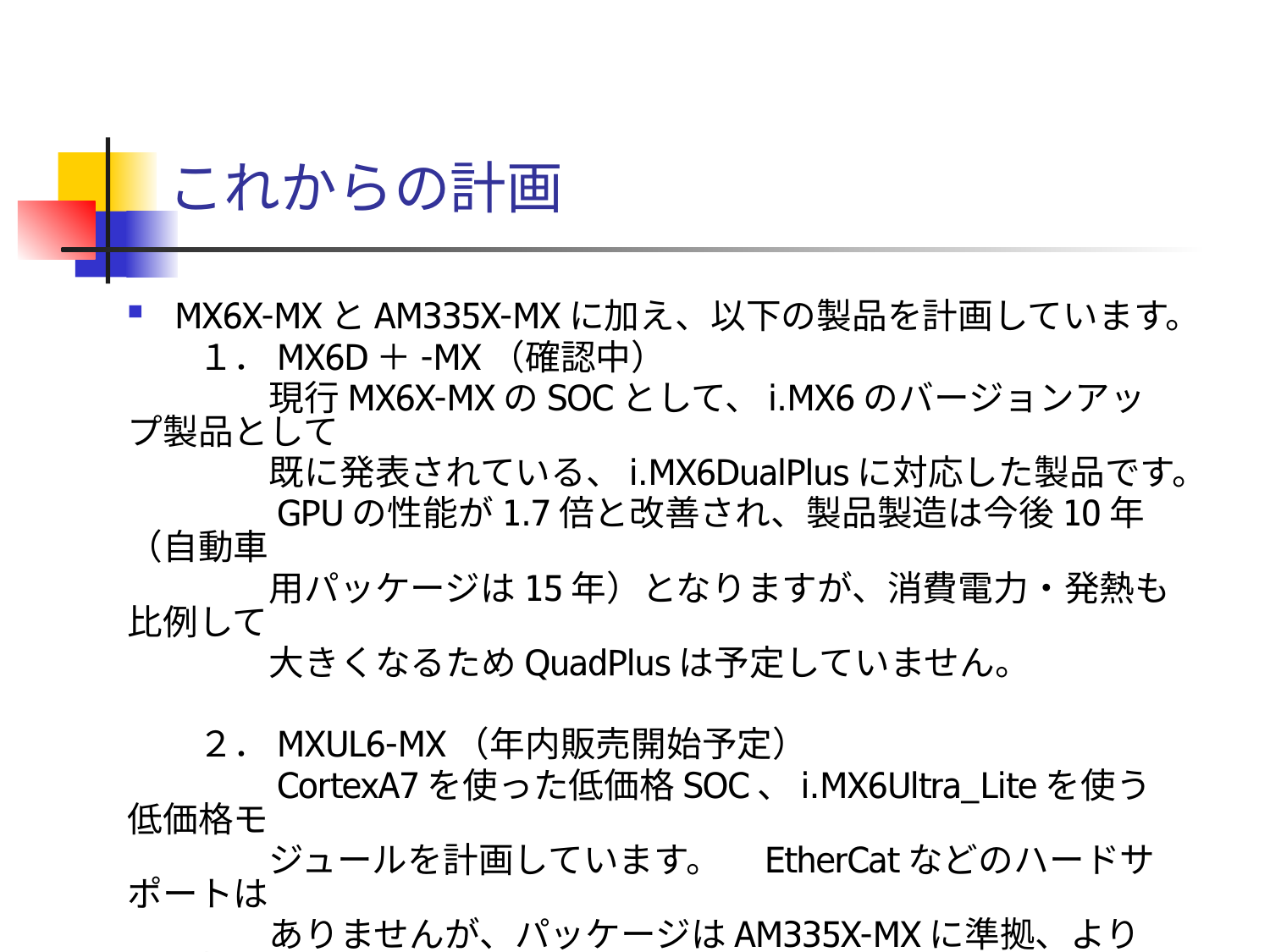

# これからの計画

MX6X-MXとAM335X-MXに加え、以下の製品を計画しています。
　　１．MX6D＋-MX（確認中）
　　　　現行MX6X-MXのSOCとして、i.MX6のバージョンアップ製品として
　　　　既に発表されている、i.MX6DualPlusに対応した製品です。
　　　　GPUの性能が1.7倍と改善され、製品製造は今後10年（自動車
　　　　用パッケージは15年）となりますが、消費電力・発熱も比例して
　　　　大きくなるためQuadPlusは予定していません。

　　２．MXUL6-MX（年内販売開始予定）
　　　　CortexA7を使った低価格SOC、i.MX6Ultra_Liteを使う低価格モ
　　　　ジュールを計画しています。　EtherCatなどのハードサポートは
　　　　ありませんが、パッケージはAM335X-MXに準拠、より低価格な
　　　　製品として6層貫通基板で計画しています。
　　　　これによりユーザー専用カスタムシングルボードを、CPU部＋
　　　　Carry部を1枚化する形でが、簡易かつ安価に行えます。